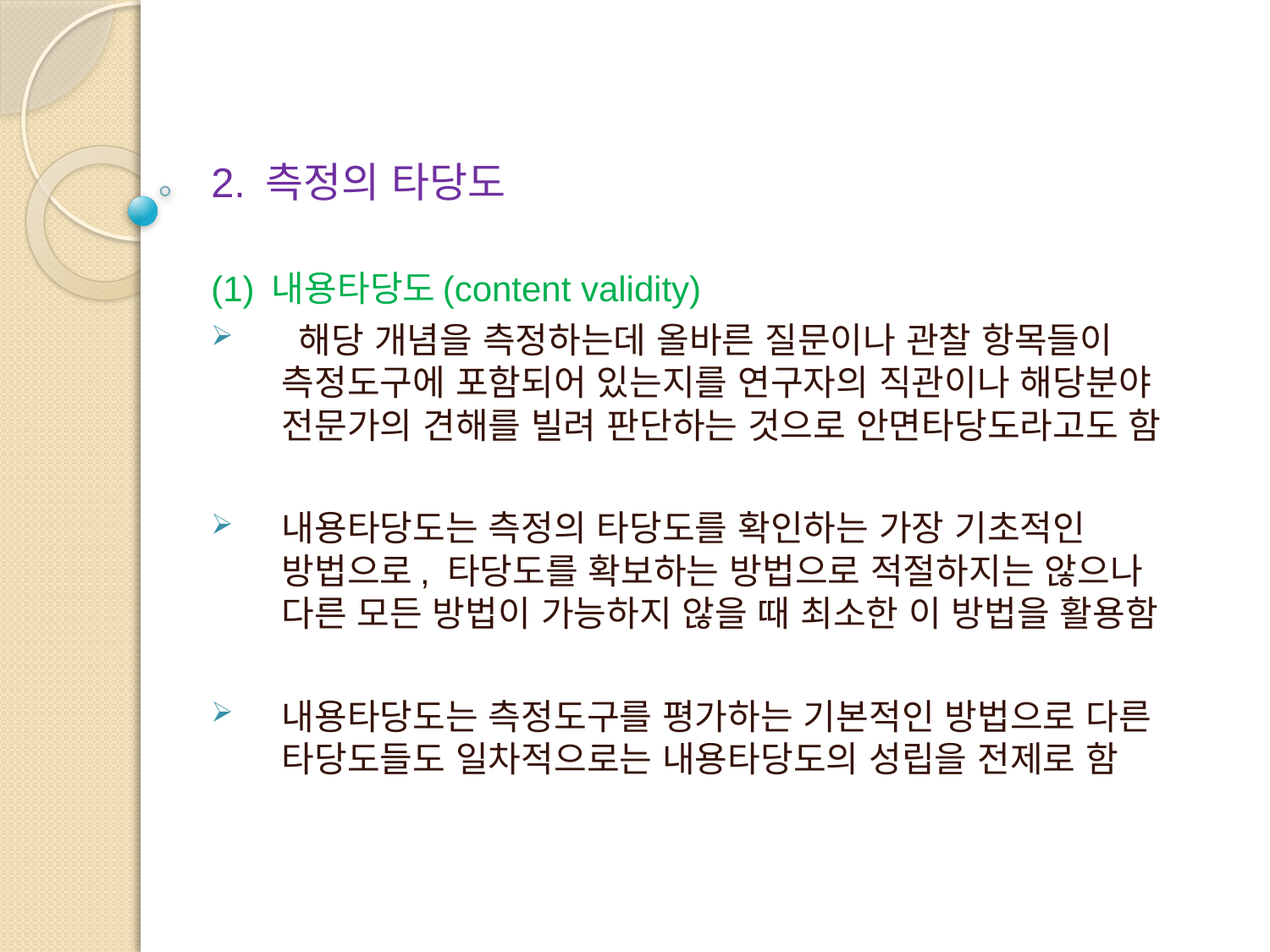

2. 측정의 타당도

(1) 내용타당도(content validity)
 해당 개념을 측정하는데 올바른 질문이나 관찰 항목들이 측정도구에 포함되어 있는지를 연구자의 직관이나 해당분야 전문가의 견해를 빌려 판단하는 것으로 안면타당도라고도 함

내용타당도는 측정의 타당도를 확인하는 가장 기초적인 방법으로, 타당도를 확보하는 방법으로 적절하지는 않으나 다른 모든 방법이 가능하지 않을 때 최소한 이 방법을 활용함

내용타당도는 측정도구를 평가하는 기본적인 방법으로 다른 타당도들도 일차적으로는 내용타당도의 성립을 전제로 함